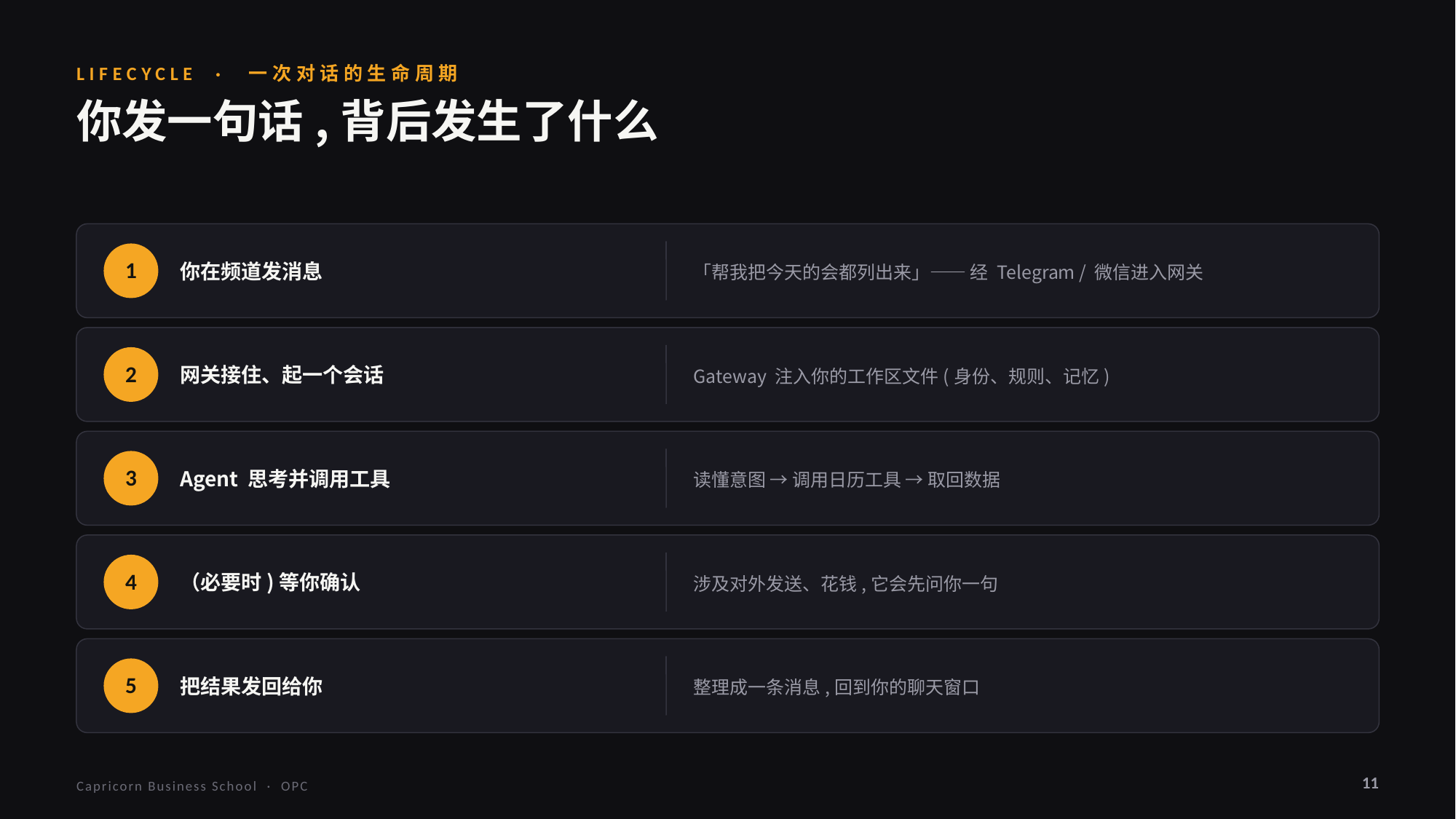

LIFECYCLE  ·  一次对话的生命周期
你发一句话,背后发生了什么

你在频道发消息
「帮我把今天的会都列出来」—— 经 Telegram / 微信进入网关

1

网关接住、起一个会话
Gateway 注入你的工作区文件(身份、规则、记忆)

2

Agent 思考并调用工具
读懂意图 → 调用日历工具 → 取回数据

3

（必要时)等你确认
涉及对外发送、花钱,它会先问你一句

4

把结果发回给你
整理成一条消息,回到你的聊天窗口

5

11
Capricorn Business School  ·  OPC